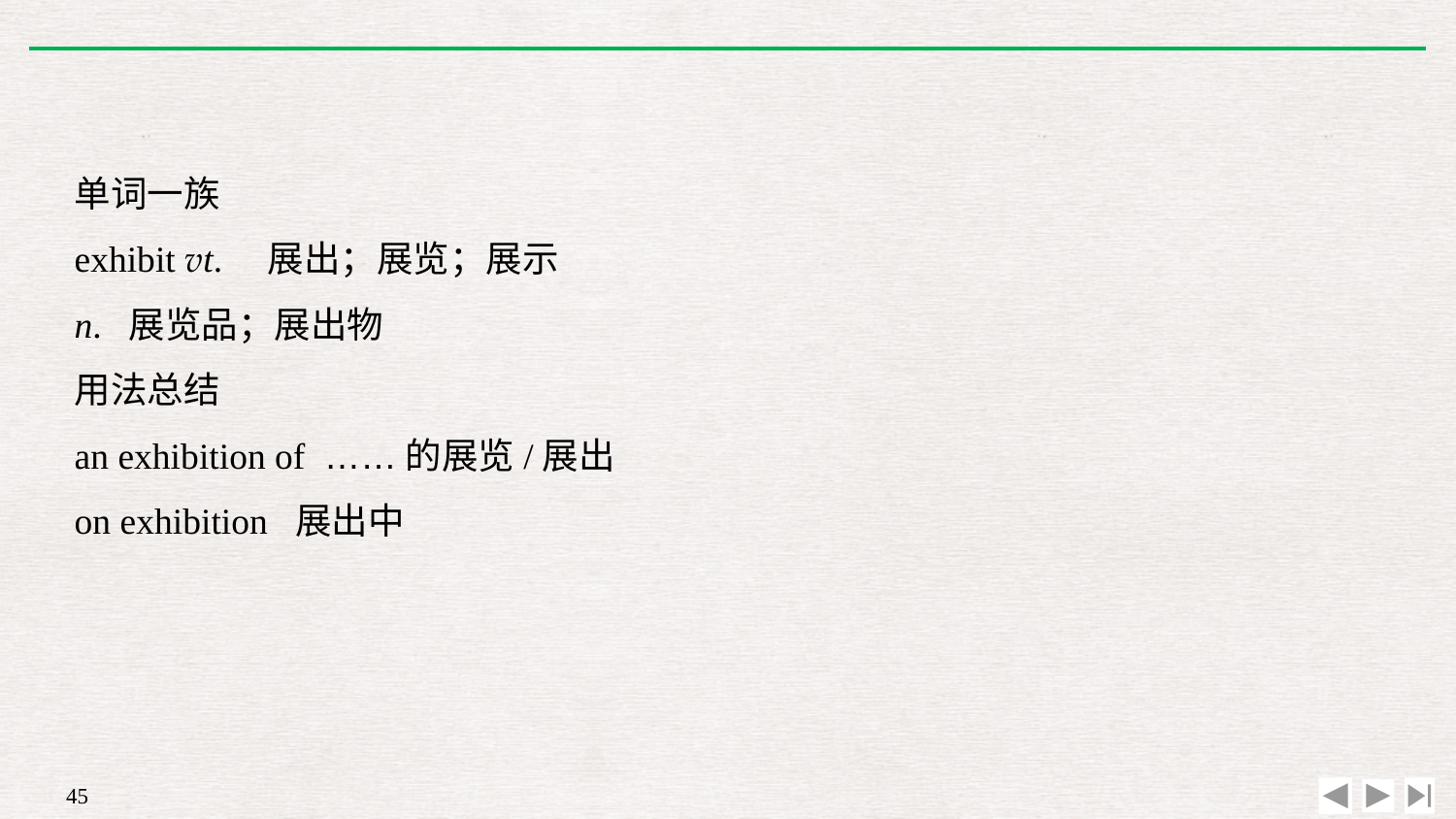

单词一族
exhibit vt.　展出；展览；展示
n.  展览品；展出物
用法总结
an exhibition of  ……的展览/展出
on exhibition  展出中